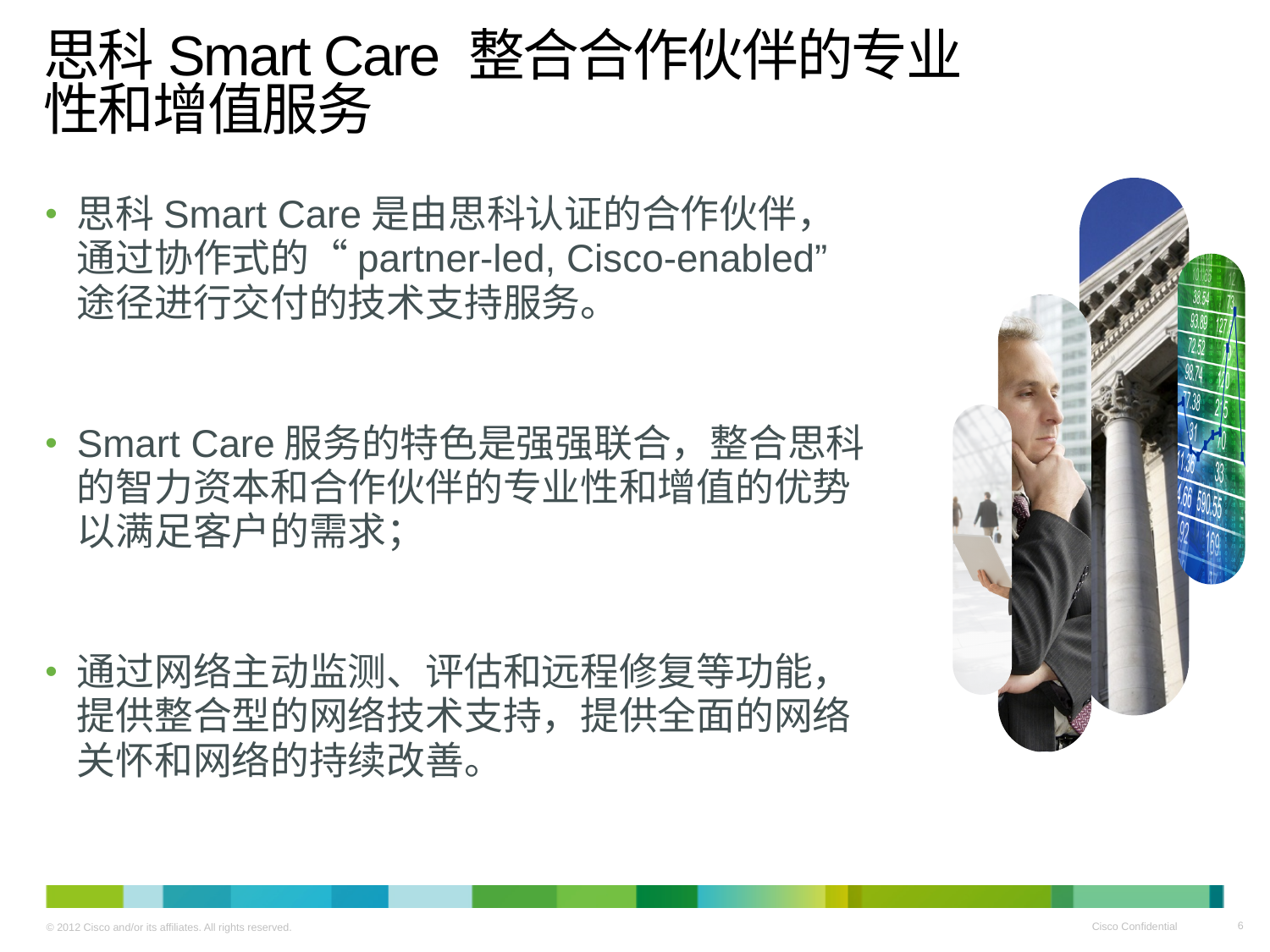

# 思科Smart Care 整合合作伙伴的专业性和增值服务

思科Smart Care是由思科认证的合作伙伴，通过协作式的“partner-led, Cisco-enabled” 途径进行交付的技术支持服务。

Smart Care服务的特色是强强联合，整合思科的智力资本和合作伙伴的专业性和增值的优势以满足客户的需求；

通过网络主动监测、评估和远程修复等功能，提供整合型的网络技术支持，提供全面的网络关怀和网络的持续改善。